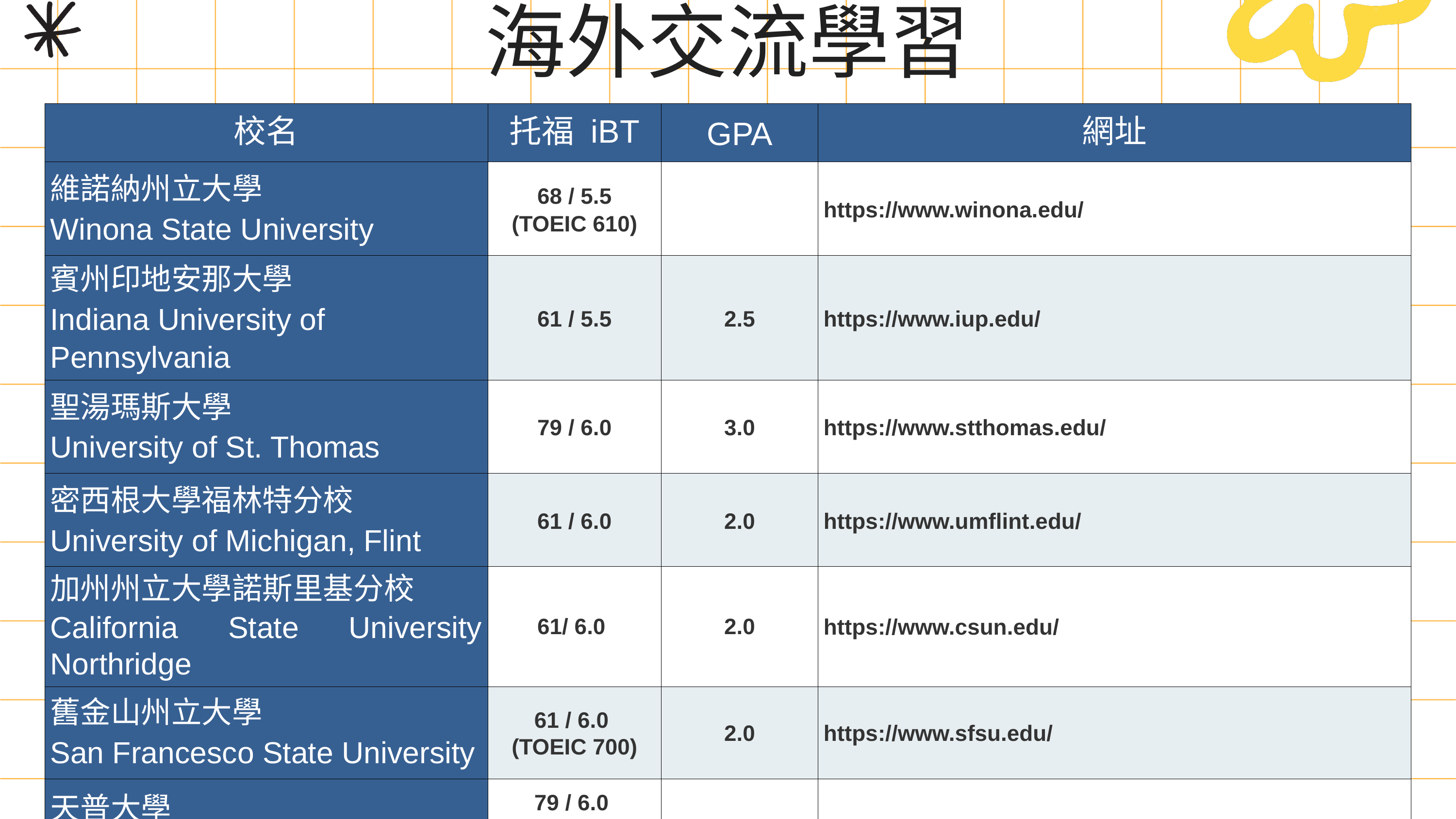

海外交流學習
| 校名 | 托福 iBT | GPA | 網址 |
| --- | --- | --- | --- |
| 維諾納州立大學 Winona State University | 68 / 5.5 (TOEIC 610) |  | https://www.winona.edu/ |
| 賓州印地安那大學 Indiana University of Pennsylvania | 61 / 5.5 | 2.5 | https://www.iup.edu/ |
| 聖湯瑪斯大學 University of St. Thomas | 79 / 6.0 | 3.0 | https://www.stthomas.edu/ |
| 密西根大學福林特分校 University of Michigan, Flint | 61 / 6.0 | 2.0 | https://www.umflint.edu/ |
| 加州州立大學諾斯里基分校 California State University Northridge | 61/ 6.0 | 2.0 | https://www.csun.edu/ |
| 舊金山州立大學 San Francesco State University | 61 / 6.0 (TOEIC 700) | 2.0 | https://www.sfsu.edu/ |
| 天普大學 Temple University | 79 / 6.0 (TOEIC L390+R390) | 2.75 | https://www.temple.edu/ |